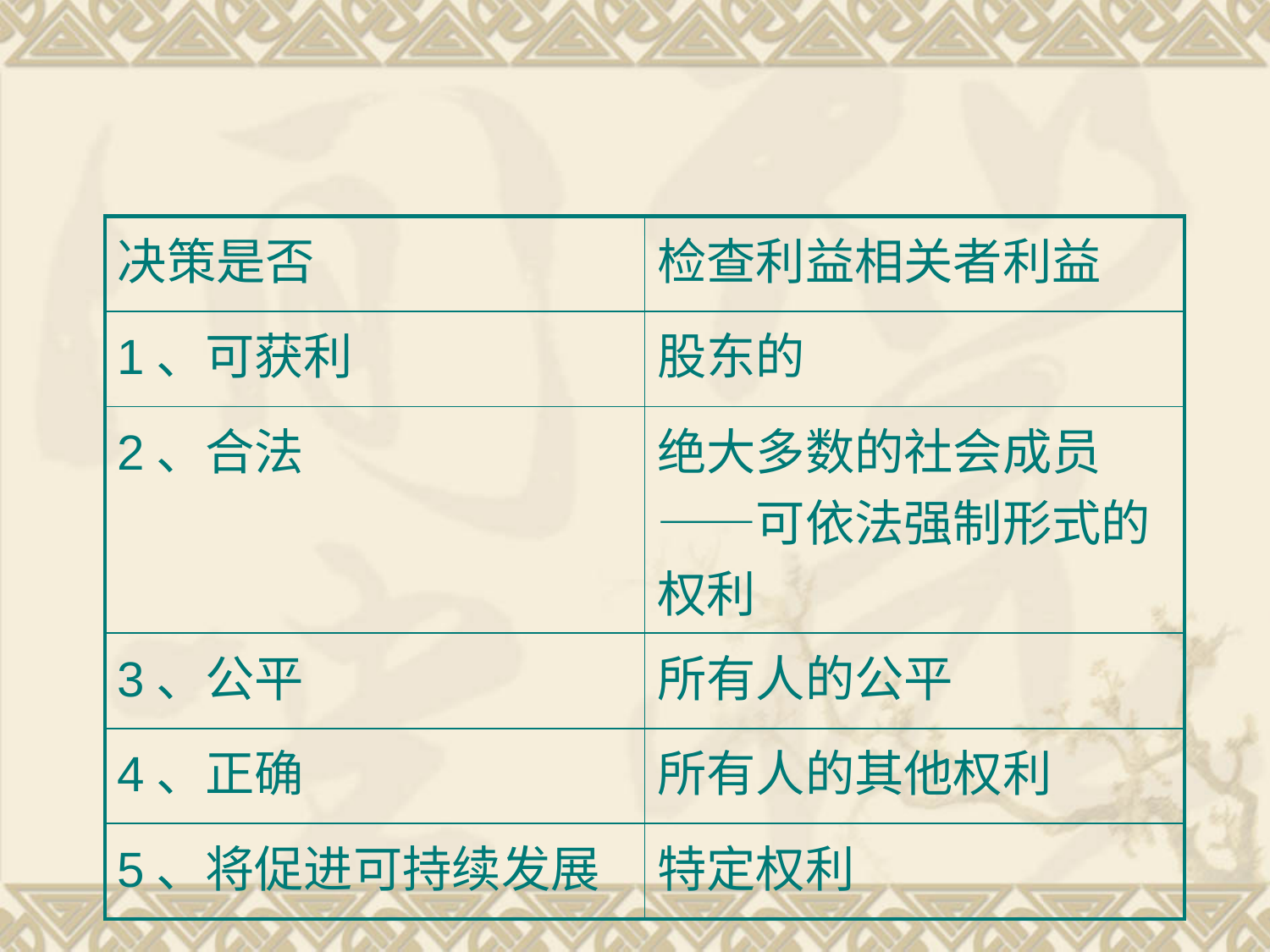

| 决策是否 | 检查利益相关者利益 |
| --- | --- |
| 1、可获利 | 股东的 |
| 2、合法 | 绝大多数的社会成员——可依法强制形式的权利 |
| 3、公平 | 所有人的公平 |
| 4、正确 | 所有人的其他权利 |
| 5、将促进可持续发展 | 特定权利 |